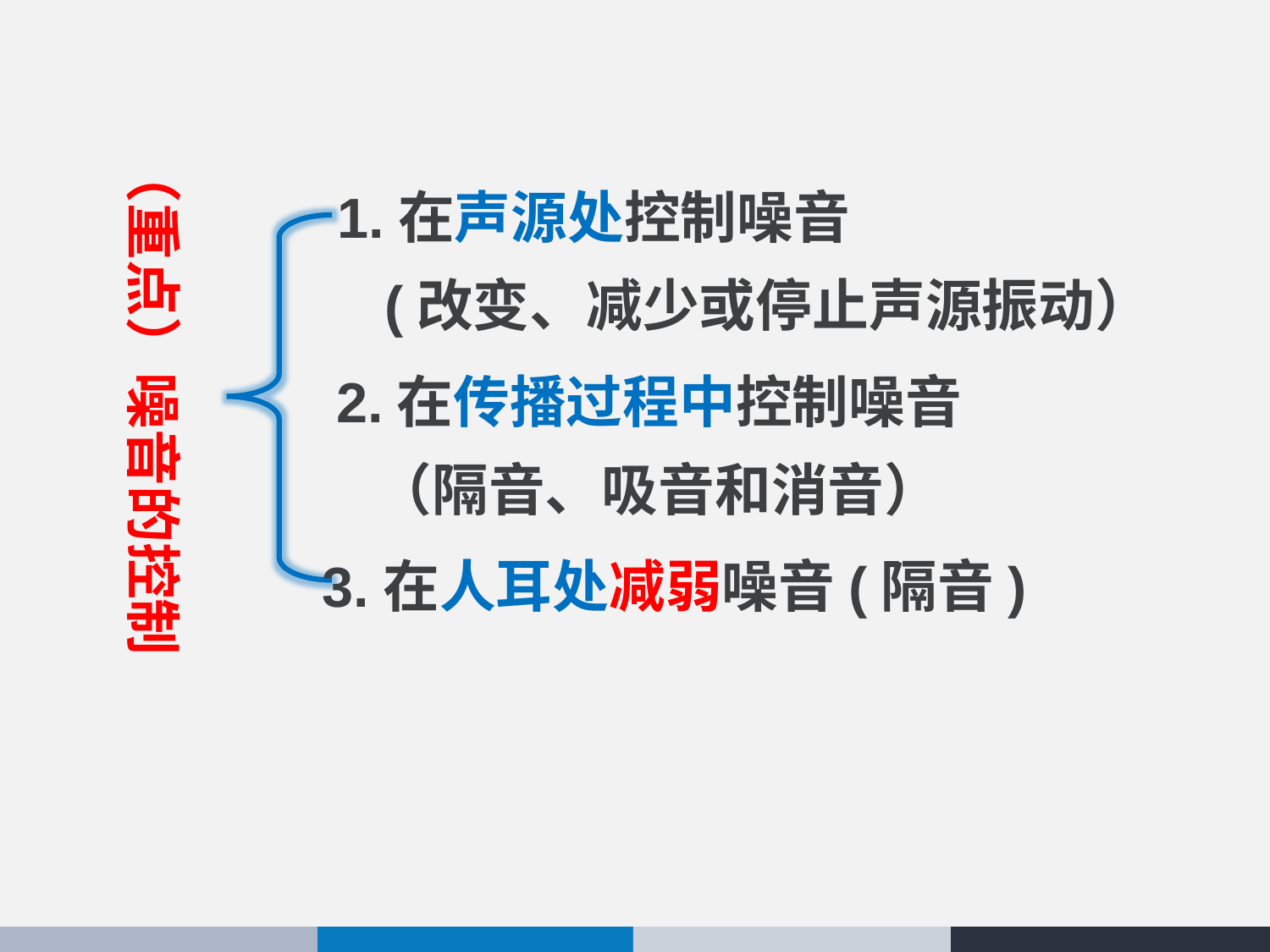

（重点）噪音的控制
1.在声源处控制噪音
   (改变、减少或停止声源振动）

2.在传播过程中控制噪音
  （隔音、吸音和消音）
3.在人耳处减弱噪音(隔音)